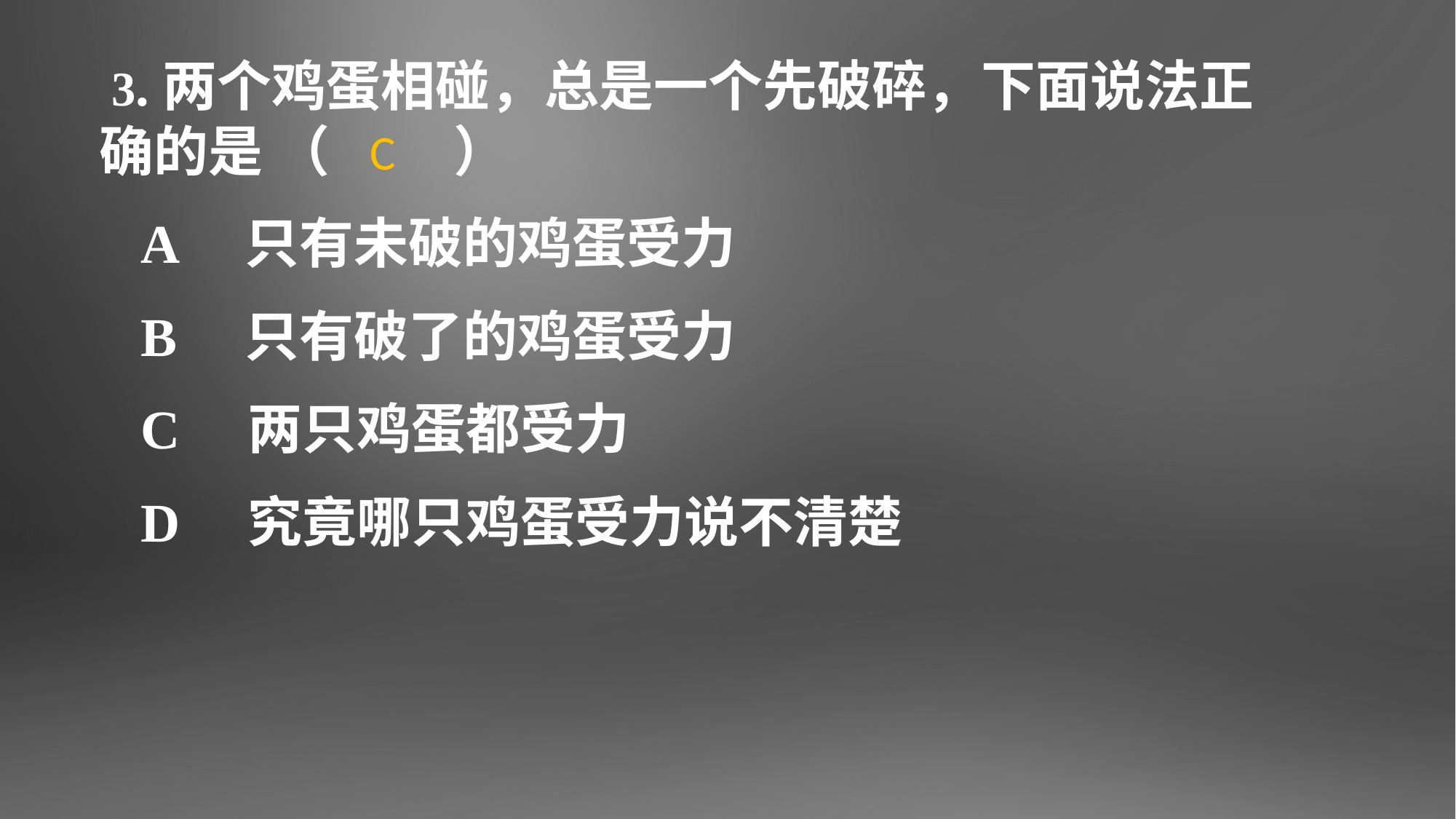

3.两个鸡蛋相碰，总是一个先破碎，下面说法正确的是 （          ）
C
A    只有未破的鸡蛋受力
B    只有破了的鸡蛋受力
C    两只鸡蛋都受力
D    究竟哪只鸡蛋受力说不清楚